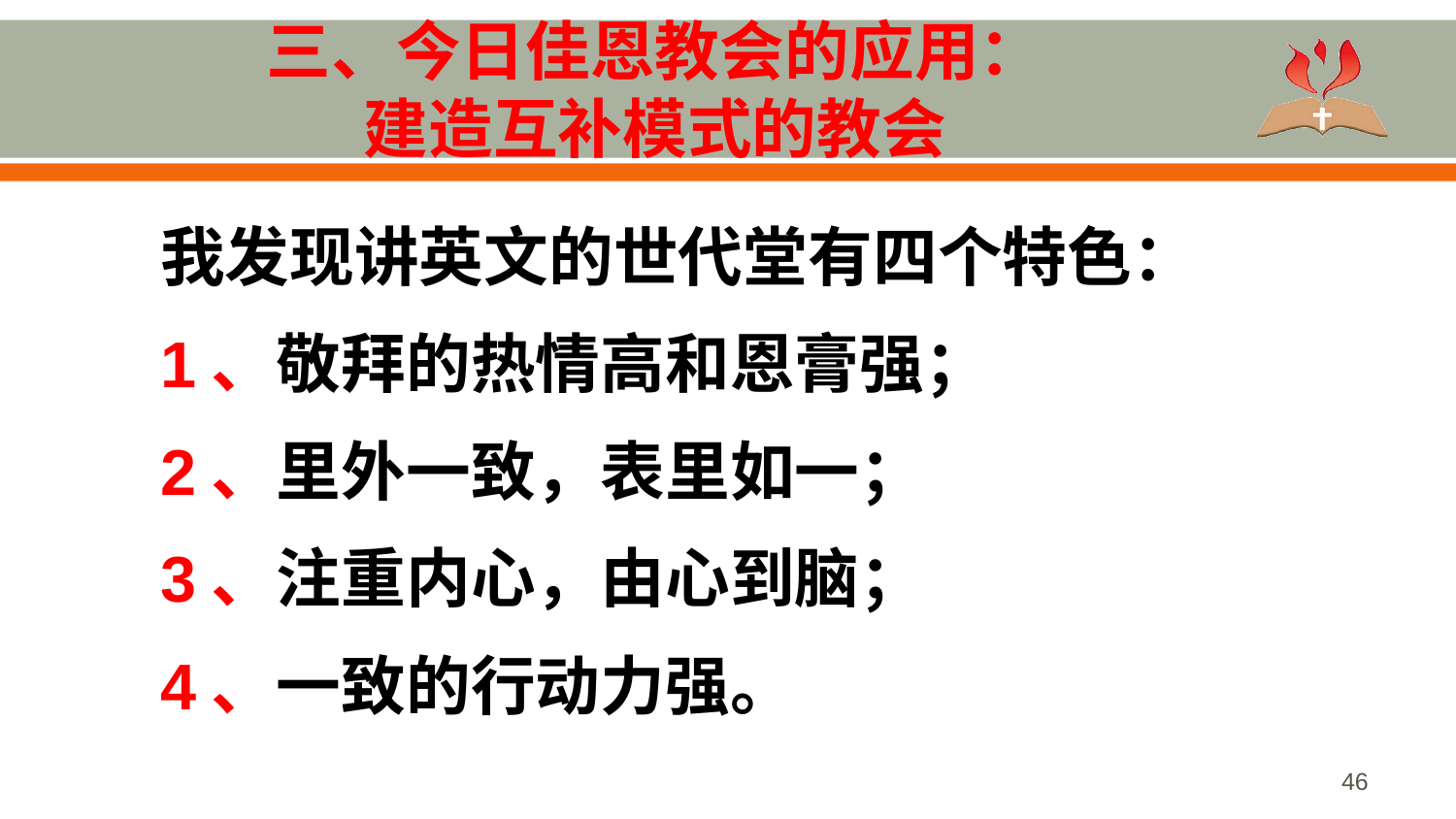

# 三、今日佳恩教会的应用： 建造互补模式的教会
	我发现讲英文的世代堂有四个特色：
	1、敬拜的热情高和恩膏强；
	2、里外一致，表里如一；
	3、注重内心，由心到脑；
	4、一致的行动力强。

46